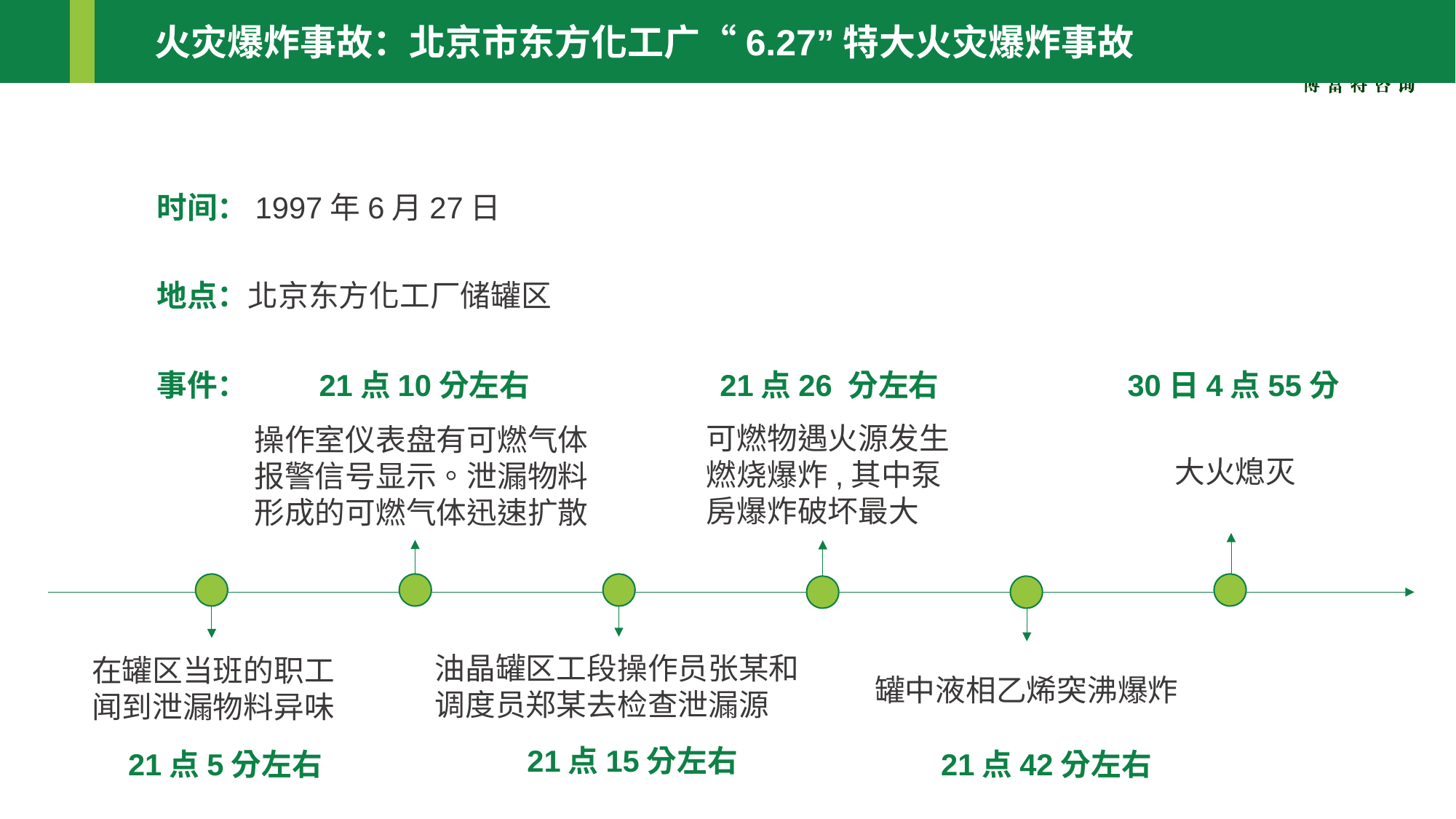

火灾爆炸事故：北京市东方化工广“6.27”特大火灾爆炸事故
时间：1997年6月27日
地点：北京东方化工厂储罐区
21点10分左右
21点26 分左右
30日4点55分
可燃物遇火源发生燃烧爆炸,其中泵房爆炸破坏最大
操作室仪表盘有可燃气体报警信号显示。泄漏物料形成的可燃气体迅速扩散
大火熄灭

油晶罐区工段操作员张某和调度员郑某去检查泄漏源
在罐区当班的职工闻到泄漏物料异味
罐中液相乙烯突沸爆炸
21点15分左右
21点42分左右
21点5分左右
事件：
, 发生特大爆炸和火灾事故,死亡9人、伤3人、直接经济损失1.17 亿元。
l997年6月,。
, ,,
, 此次爆炸的破坏强度更大,被爆炸驱动的可燃物在空中形成火球和“火雨”向四周抛撒；乙烯B罐炸成7块,向四处飞散，打坏骨网引起新的火源,与乙烯B罐相邻的A罐被爆炸冲击波向西推倒,垛底部的管线断开,大量液态乙烯从管口喷出后遇火燃烧。
爆炸冲击波还对其他管网、建筑物、铁道上油罐车等产生破坏作用,大大增加了可燃物的泄漏,火势严重扩展,
。